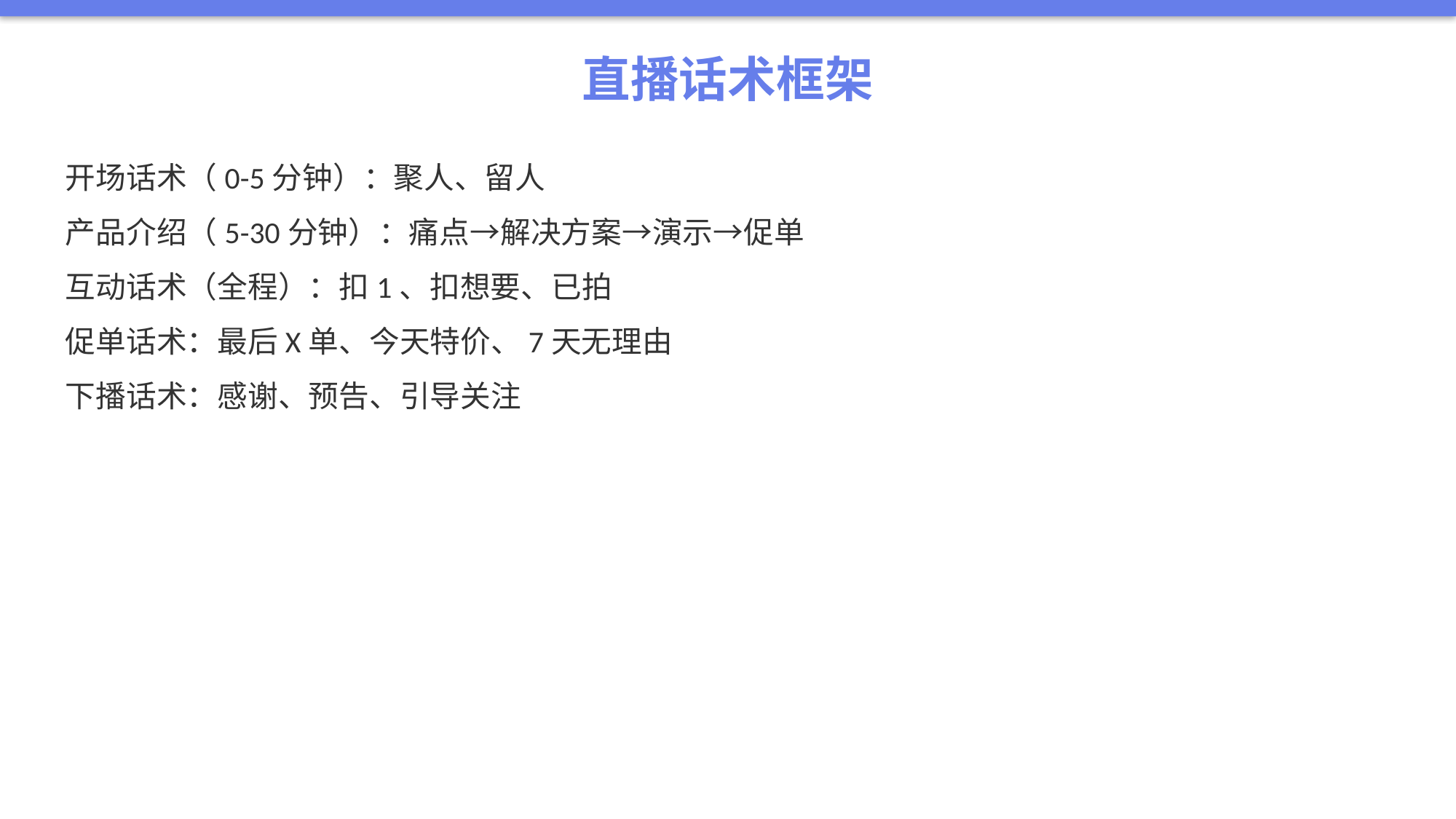

直播话术框架
开场话术（0-5分钟）：聚人、留人
产品介绍（5-30分钟）：痛点→解决方案→演示→促单
互动话术（全程）：扣1、扣想要、已拍
促单话术：最后X单、今天特价、7天无理由
下播话术：感谢、预告、引导关注